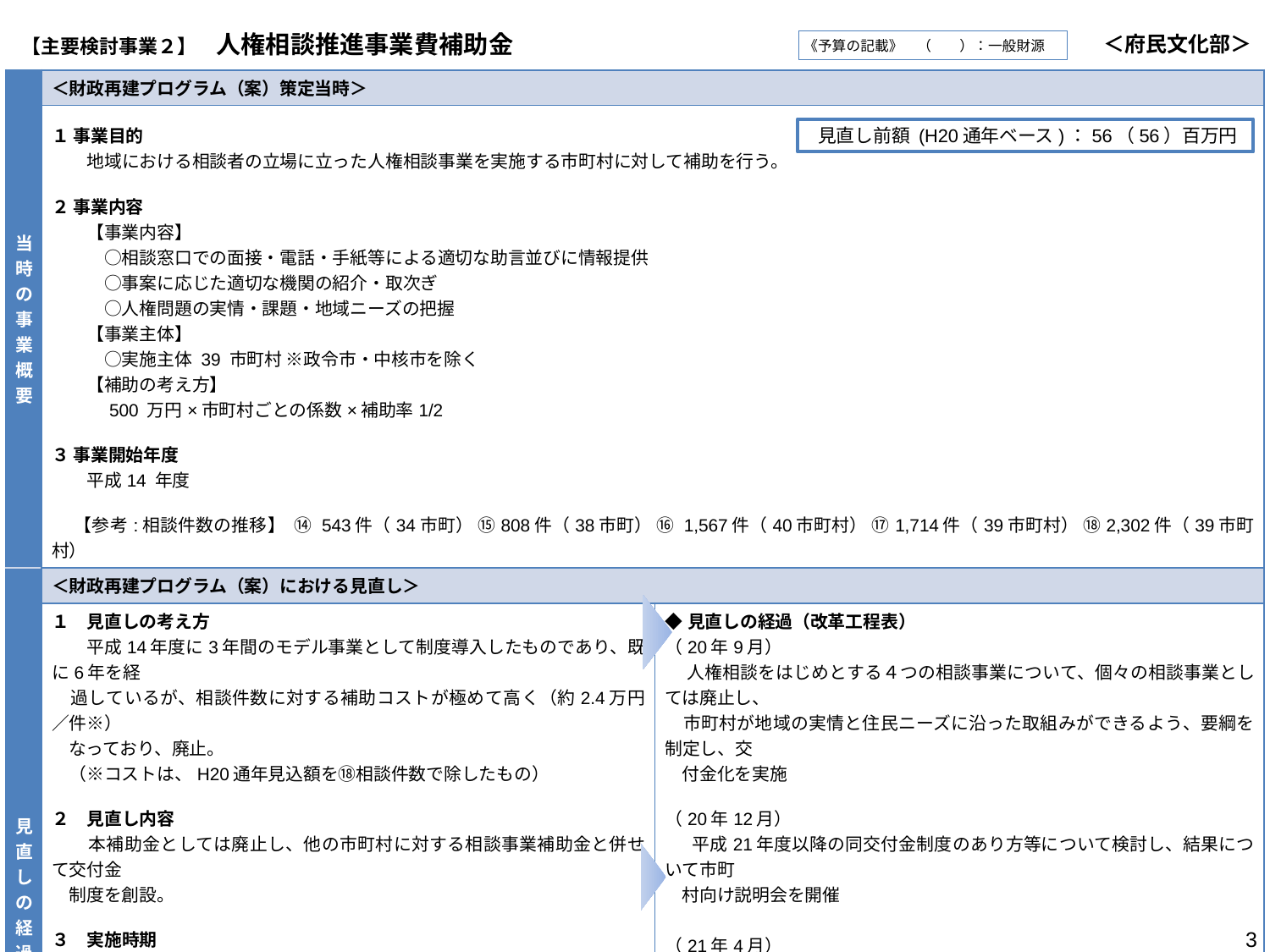

| 【主要検討事業２】　人権相談推進事業費補助金 |  |  | ＜府民文化部＞ |
| --- | --- | --- | --- |
《予算の記載》　（　　）：一般財源
| 当時の事業概要 | ＜財政再建プログラム（案）策定当時＞ |  |
| --- | --- | --- |
|  | １ 事業目的 　　地域における相談者の立場に立った人権相談事業を実施する市町村に対して補助を行う。 ２ 事業内容 　　【事業内容】 　　　○相談窓口での面接・電話・手紙等による適切な助言並びに情報提供 　　　○事案に応じた適切な機関の紹介・取次ぎ 　　　○人権問題の実情・課題・地域ニーズの把握 　　【事業主体】 　　　○実施主体 39 市町村 ※政令市・中核市を除く 　　【補助の考え方】 　　　500 万円×市町村ごとの係数×補助率1/2 ３ 事業開始年度 　　平成14 年度 【参考:相談件数の推移】 ⑭ 543件（34市町） ⑮808件（38市町） ⑯ 1,567件（40市町村） ⑰1,714件（39市町村） ⑱2,302件（39市町村） |  |
| 見直しの経過 | ＜財政再建プログラム（案）における見直し＞ |  |
|  | １　見直しの考え方 　 平成14年度に3年間のモデル事業として制度導入したものであり、既に6年を経 過しているが、相談件数に対する補助コストが極めて高く（約2.4万円／件※） なっており、廃止。 　（※コストは、H20通年見込額を⑱相談件数で除したもの） ２　見直し内容 　本補助金としては廃止し、他の市町村に対する相談事業補助金と併せて交付金 　制度を創設。 ３　実施時期 　　 平成20年８月 | ◆見直しの経過（改革工程表） （20年9月） 　 人権相談をはじめとする４つの相談事業について、個々の相談事業としては廃止し、 市町村が地域の実情と住民ニーズに沿った取組みができるよう、要綱を制定し、交 付金化を実施 （20年12月） 　平成21年度以降の同交付金制度のあり方等について検討し、結果について市町 村向け説明会を開催　　　 　　　　　　　　　　　　　　　　　　　　　　　　　　　　　　 （21年4月） 　新交付金要綱の制定及び施行 【効果額（百万円）】⑳56　㉑56　㉒56 |
|  | ＜財政構造改革プラン（案）における見直し＞ |  |
|  | ○見直し方向性 ＜総合相談事業交付金＞ 　 23年度までは継続、24年度以降については、本事業の成果や効果を検証し、市 　 町村とともに本交付金のあり方を検討 | ◆見直しの経過（改革工程表） ＜総合相談事業交付金＞ 方向性どおり実施済 （相談件数や相談体制、創意工夫の取組みをポイント化し、実績をより重視した配 　 分区分に再構築し、市町村の相談事業の一層の機能強化を支援） |
見直し前額 (H20通年ベース)：56（56）百万円

3